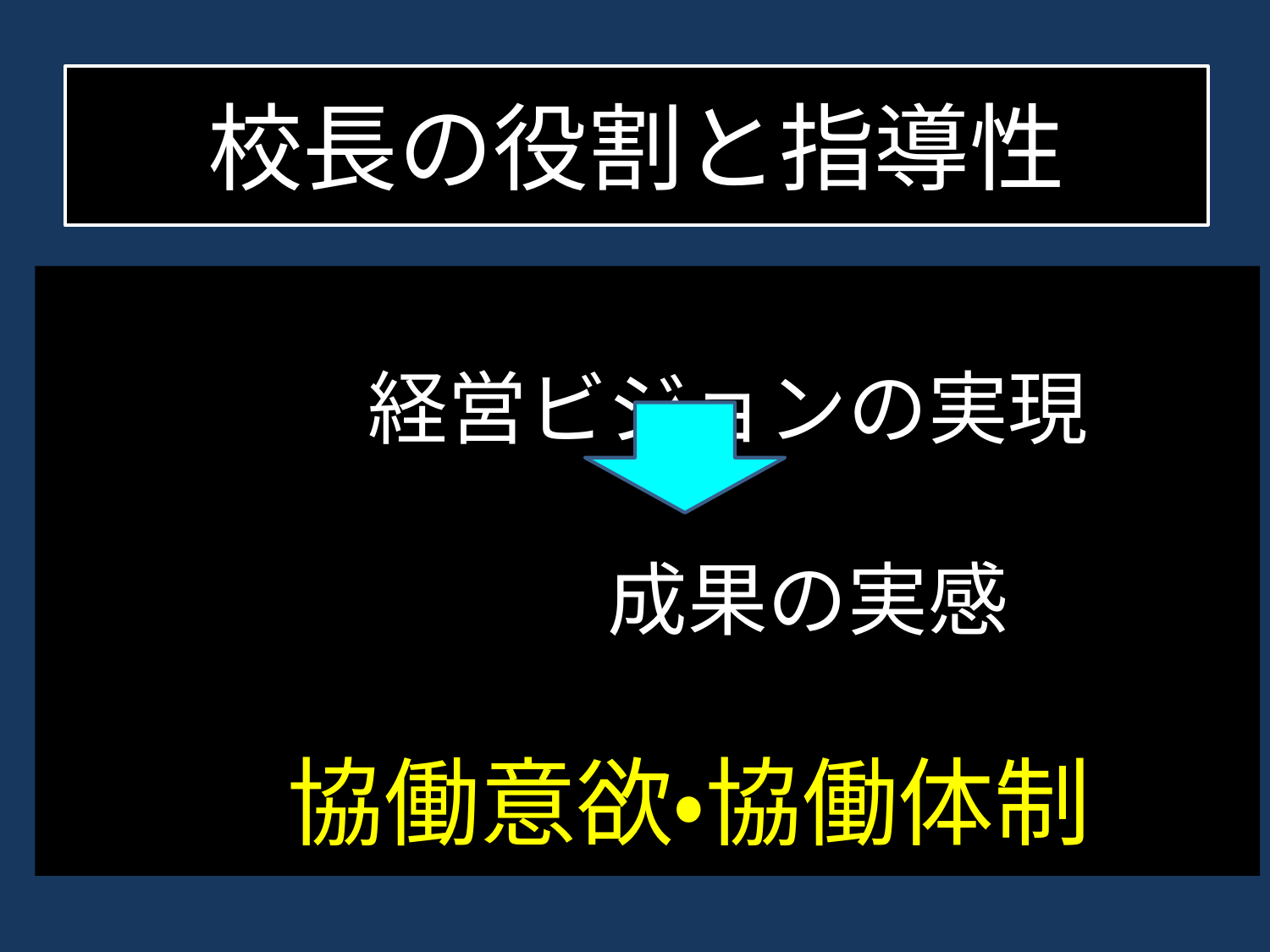

# 校長の役割と指導性

　　　　経営ビジョンの実現

　　　　　　　成果の実感

　　　協働意欲・協働体制